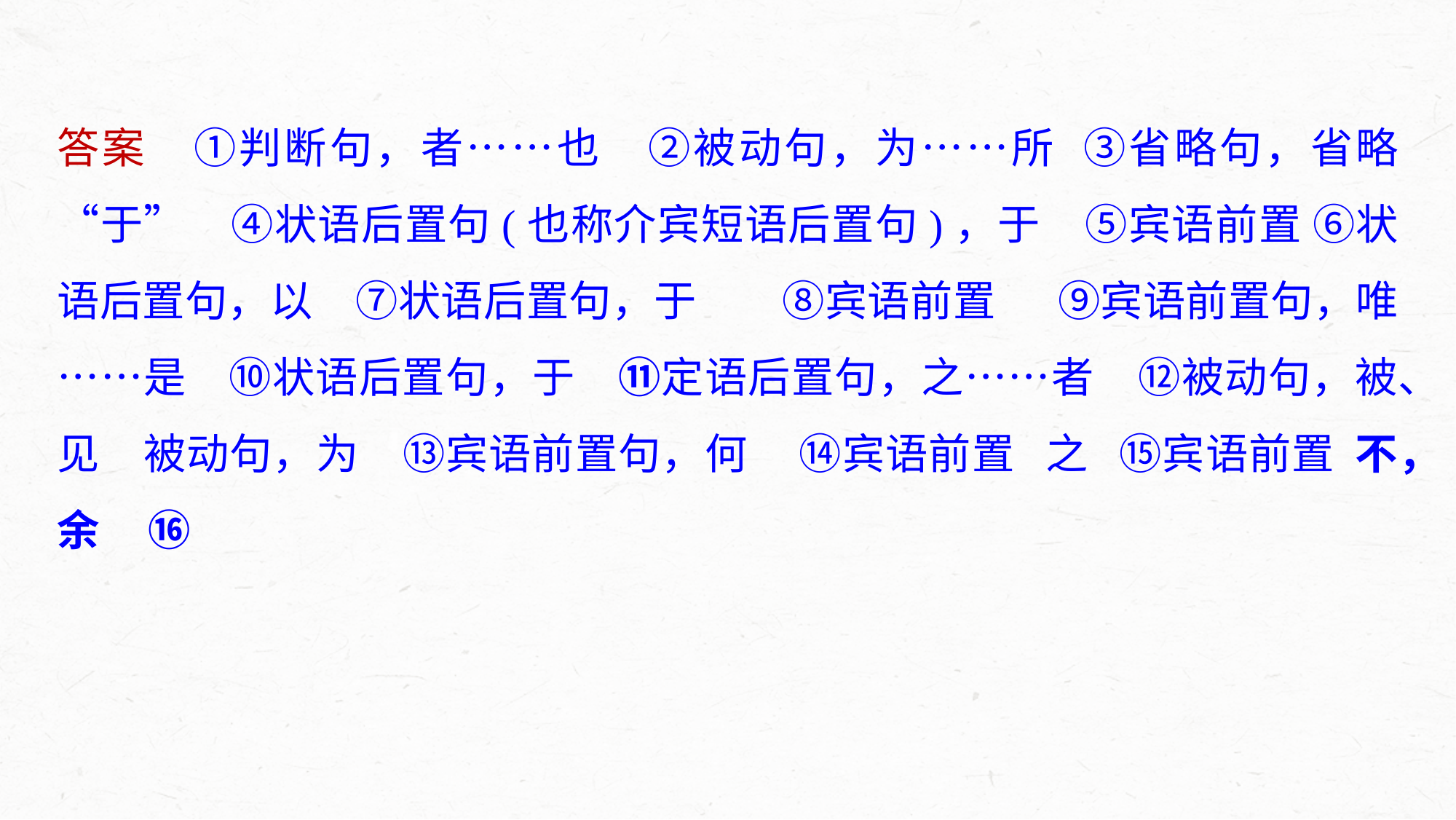

答案　①判断句，者……也　②被动句，为……所    ③省略句，省略“于”　④状语后置句(也称介宾短语后置句)，于　⑤宾语前置 ⑥状语后置句，以　⑦状语后置句，于　　⑧宾语前置  　⑨宾语前置句，唯……是    ⑩状语后置句，于    ⑪定语后置句，之……者　⑫被动句，被、见　被动句，为　⑬宾语前置句，何     ⑭宾语前置   之   ⑮宾语前置  不，余     ⑯